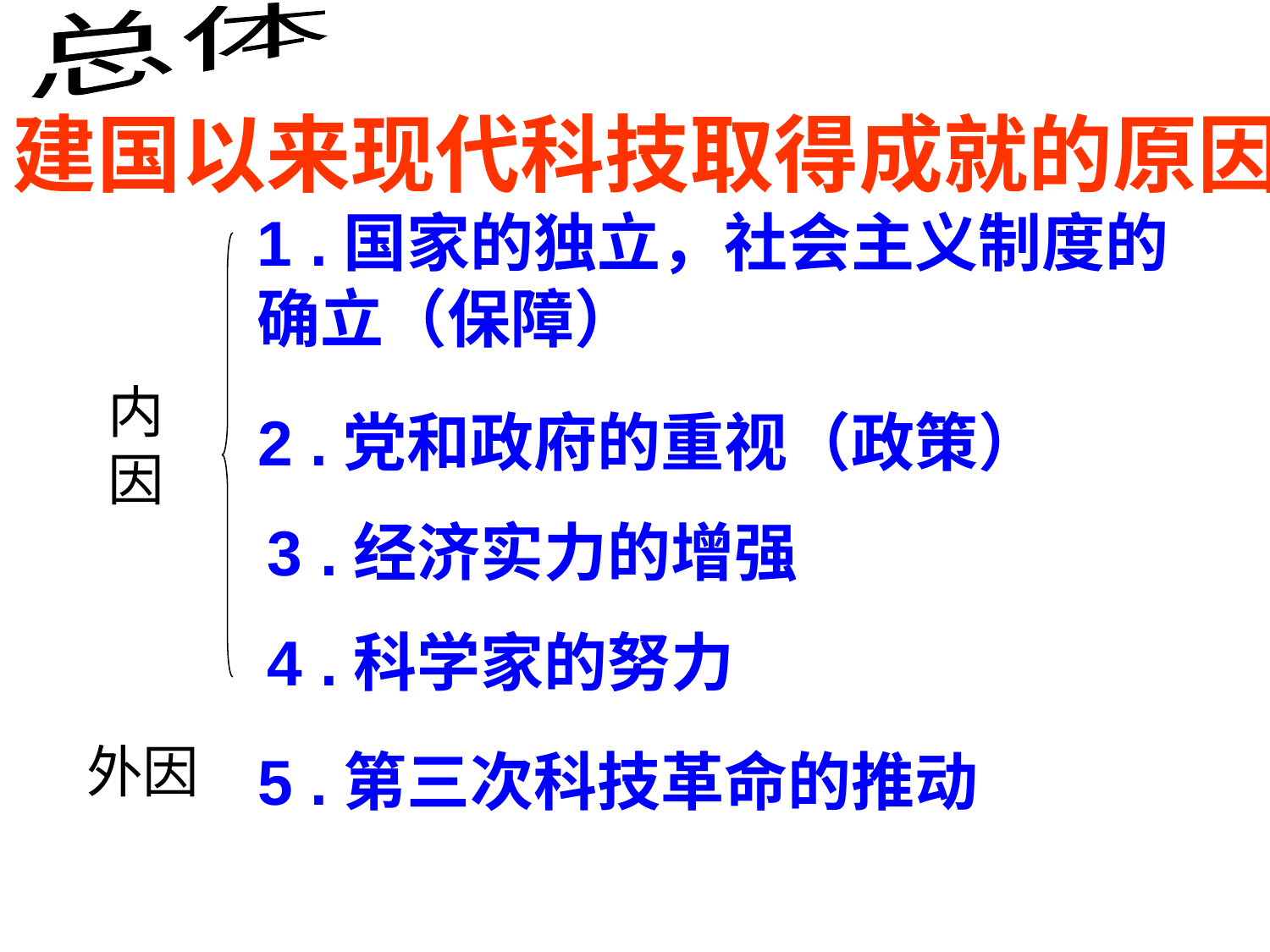

总体
建国以来现代科技取得成就的原因
1 .国家的独立，社会主义制度的确立（保障）

内因
2 .党和政府的重视（政策）
3 .经济实力的增强
4 .科学家的努力
外因
5 .第三次科技革命的推动